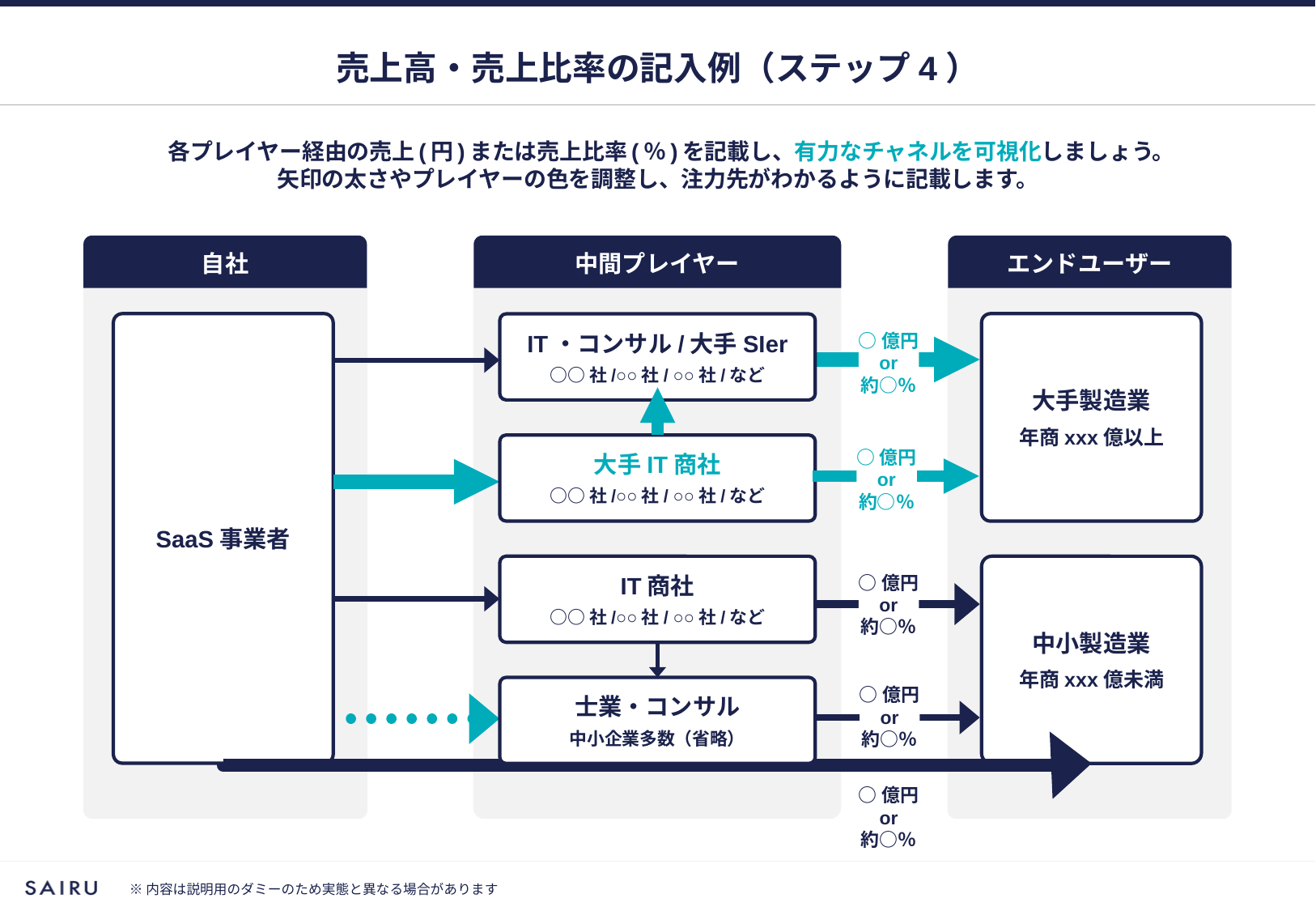

# 売上高・売上比率の記入例（ステップ4）
各プレイヤー経由の売上(円)または売上比率(％)を記載し、有力なチャネルを可視化しましょう。
矢印の太さやプレイヤーの色を調整し、注力先がわかるように記載します。

自社
中間プレイヤー
エンドユーザー
SaaS事業者
大手製造業
年商xxx億以上
IT・コンサル/大手SIer
○○社/○○社/ ○○社/など
○億円
or
約○％
大手IT商社
○○社/○○社/ ○○社/など
○億円
or
約○％
中小製造業
年商xxx億未満
IT商社
○○社/○○社/ ○○社/など
○億円
or
約○％
士業・コンサル
中小企業多数（省略）
○億円
or
約○％
○億円
or
約○％
※内容は説明用のダミーのため実態と異なる場合があります